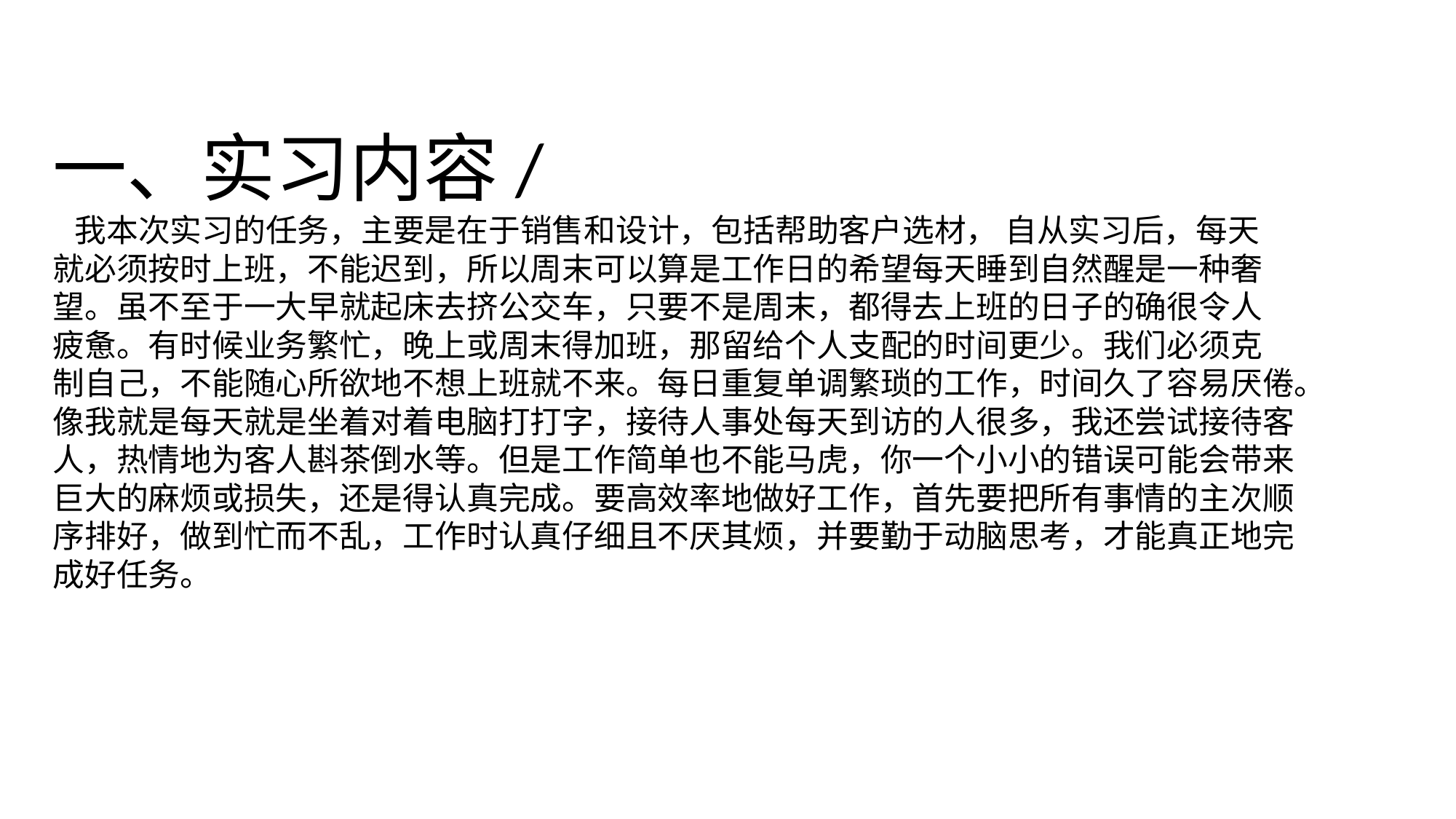

一、实习内容/
  我本次实习的任务，主要是在于销售和设计，包括帮助客户选材， 自从实习后，每天
就必须按时上班，不能迟到，所以周末可以算是工作日的希望每天睡到自然醒是一种奢
望。虽不至于一大早就起床去挤公交车，只要不是周末，都得去上班的日子的确很令人
疲惫。有时候业务繁忙，晚上或周末得加班，那留给个人支配的时间更少。我们必须克
制自己，不能随心所欲地不想上班就不来。每日重复单调繁琐的工作，时间久了容易厌倦。
像我就是每天就是坐着对着电脑打打字，接待人事处每天到访的人很多，我还尝试接待客
人，热情地为客人斟茶倒水等。但是工作简单也不能马虎，你一个小小的错误可能会带来
巨大的麻烦或损失，还是得认真完成。要高效率地做好工作，首先要把所有事情的主次顺
序排好，做到忙而不乱，工作时认真仔细且不厌其烦，并要勤于动脑思考，才能真正地完
成好任务。